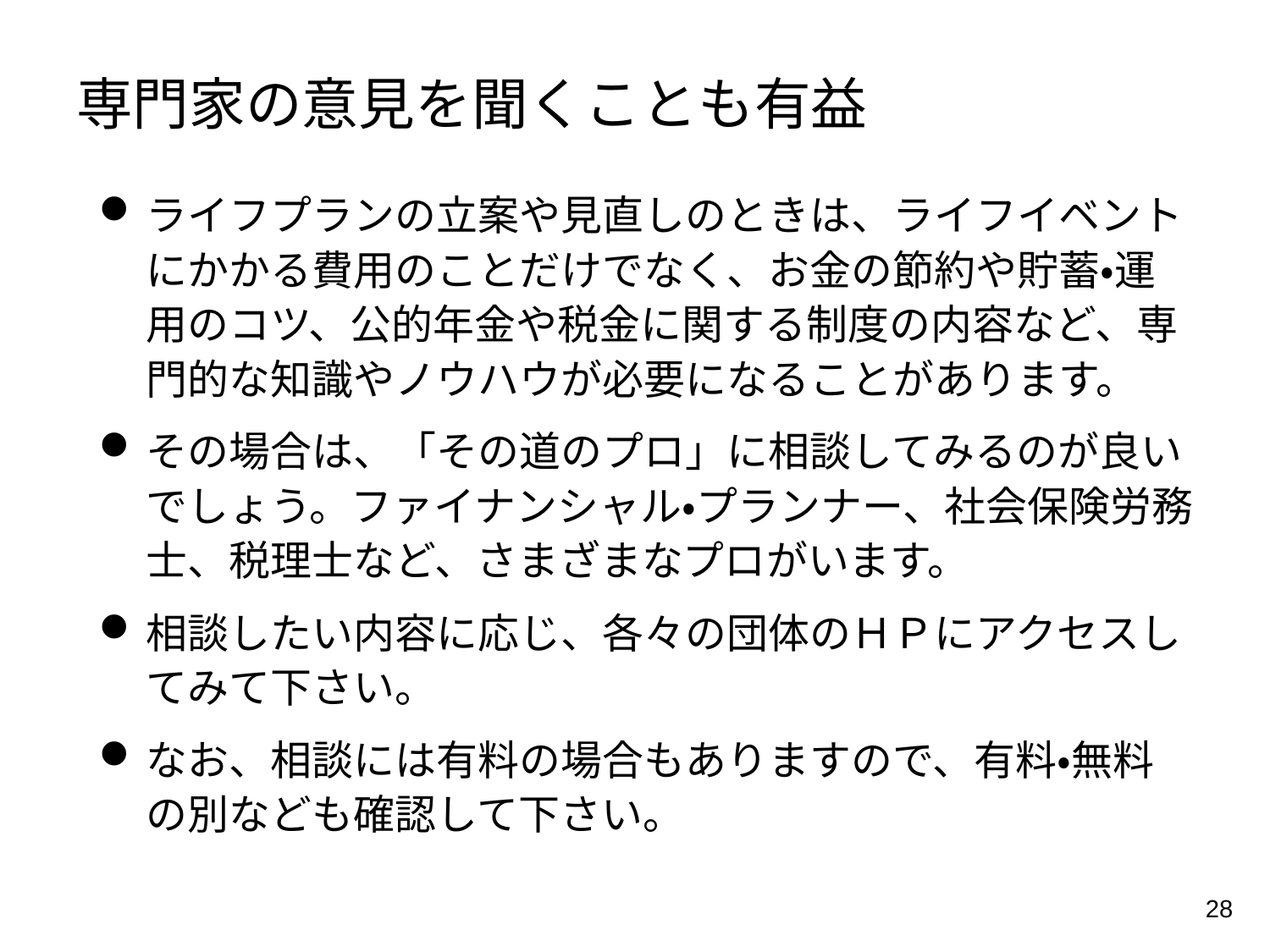

# 専門家の意見を聞くことも有益
ライフプランの立案や見直しのときは、ライフイベントにかかる費用のことだけでなく、お金の節約や貯蓄・運用のコツ、公的年金や税金に関する制度の内容など、専門的な知識やノウハウが必要になることがあります。
その場合は、「その道のプロ」に相談してみるのが良いでしょう。ファイナンシャル・プランナー、社会保険労務士、税理士など、さまざまなプロがいます。
相談したい内容に応じ、各々の団体のＨＰにアクセスしてみて下さい。
なお、相談には有料の場合もありますので、有料・無料の別なども確認して下さい。
28